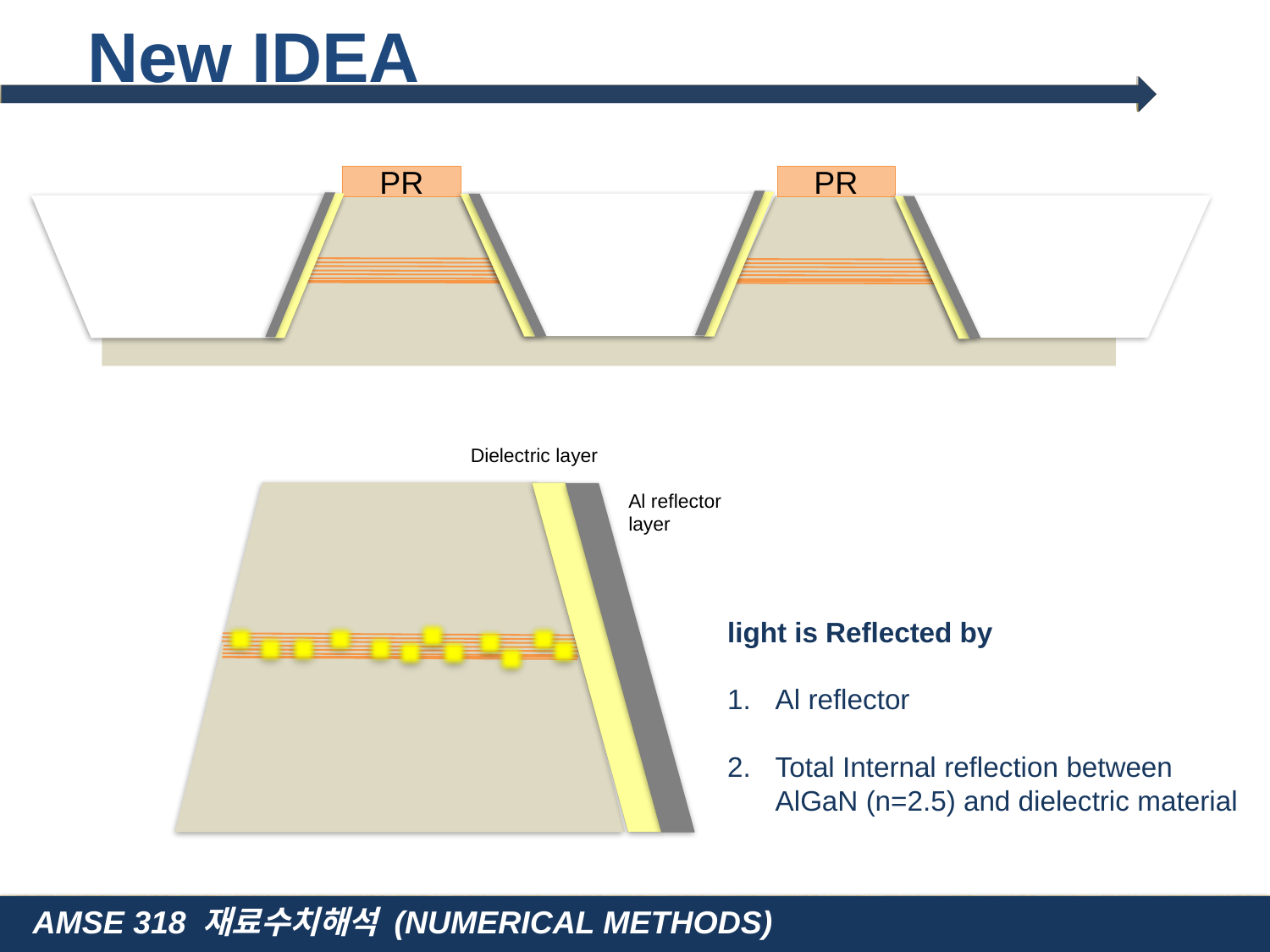

New IDEA

PR

PR

DUV LED

Dielectric layer

Al reflector layer

light is Reflected by

Al reflector

Total Internal reflection between
AlGaN (n=2.5) and dielectric material

AMSE 318 재료수치해석 (Numerical methods)